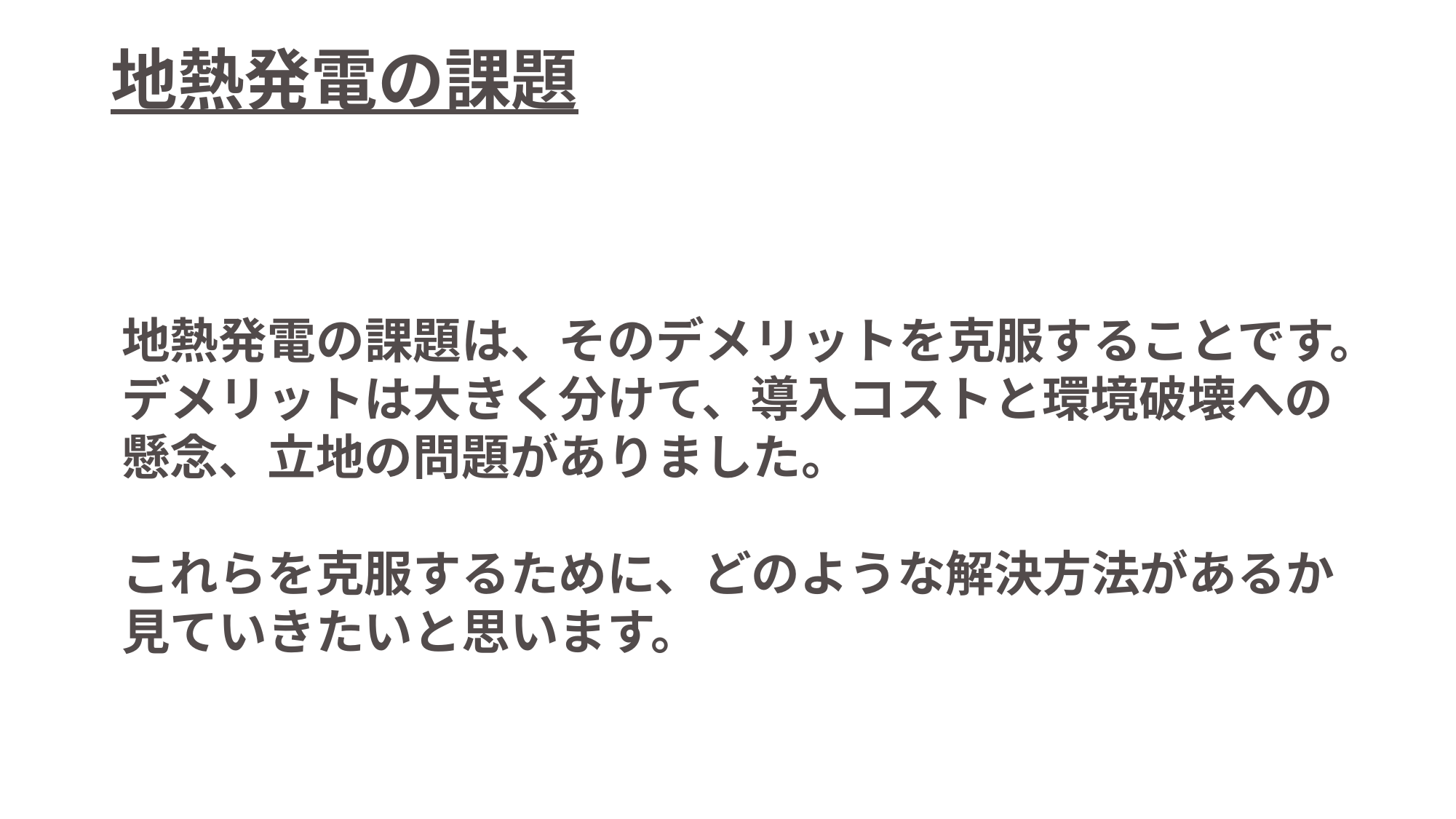

# 地熱発電の課題

地熱発電の課題は、そのデメリットを克服することです。デメリットは大きく分けて、導入コストと環境破壊への懸念、立地の問題がありました。

これらを克服するために、どのような解決方法があるか見ていきたいと思います。